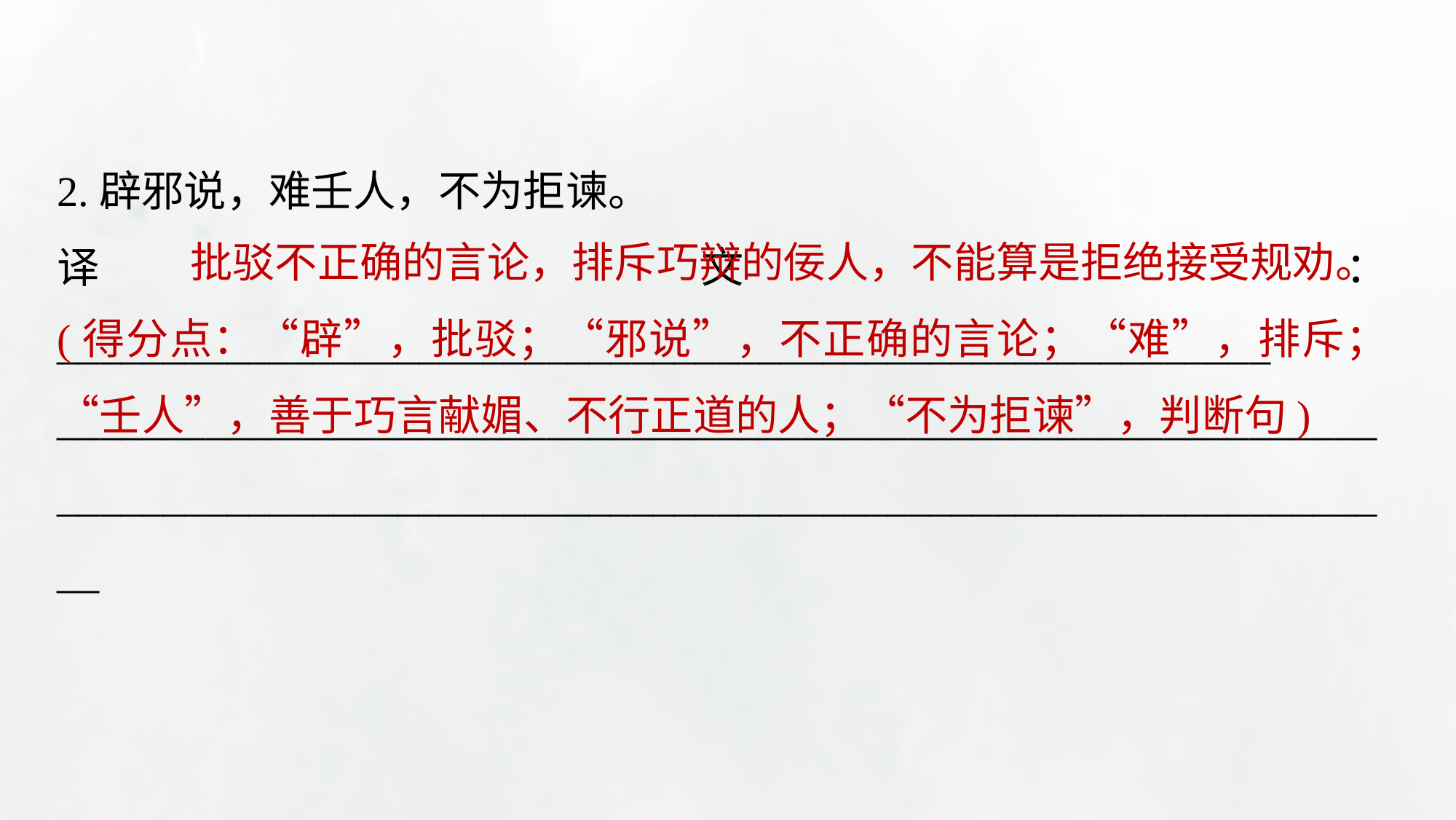

2.辟邪说，难壬人，不为拒谏。
译文：_________________________________________________________
______________________________________________________________________________________________________________________________
             批驳不正确的言论，排斥巧辩的佞人，不能算是拒绝接受规劝。(得分点：“辟”，批驳；“邪说”，不正确的言论；“难”，排斥；“壬人”，善于巧言献媚、不行正道的人；“不为拒谏”，判断句)